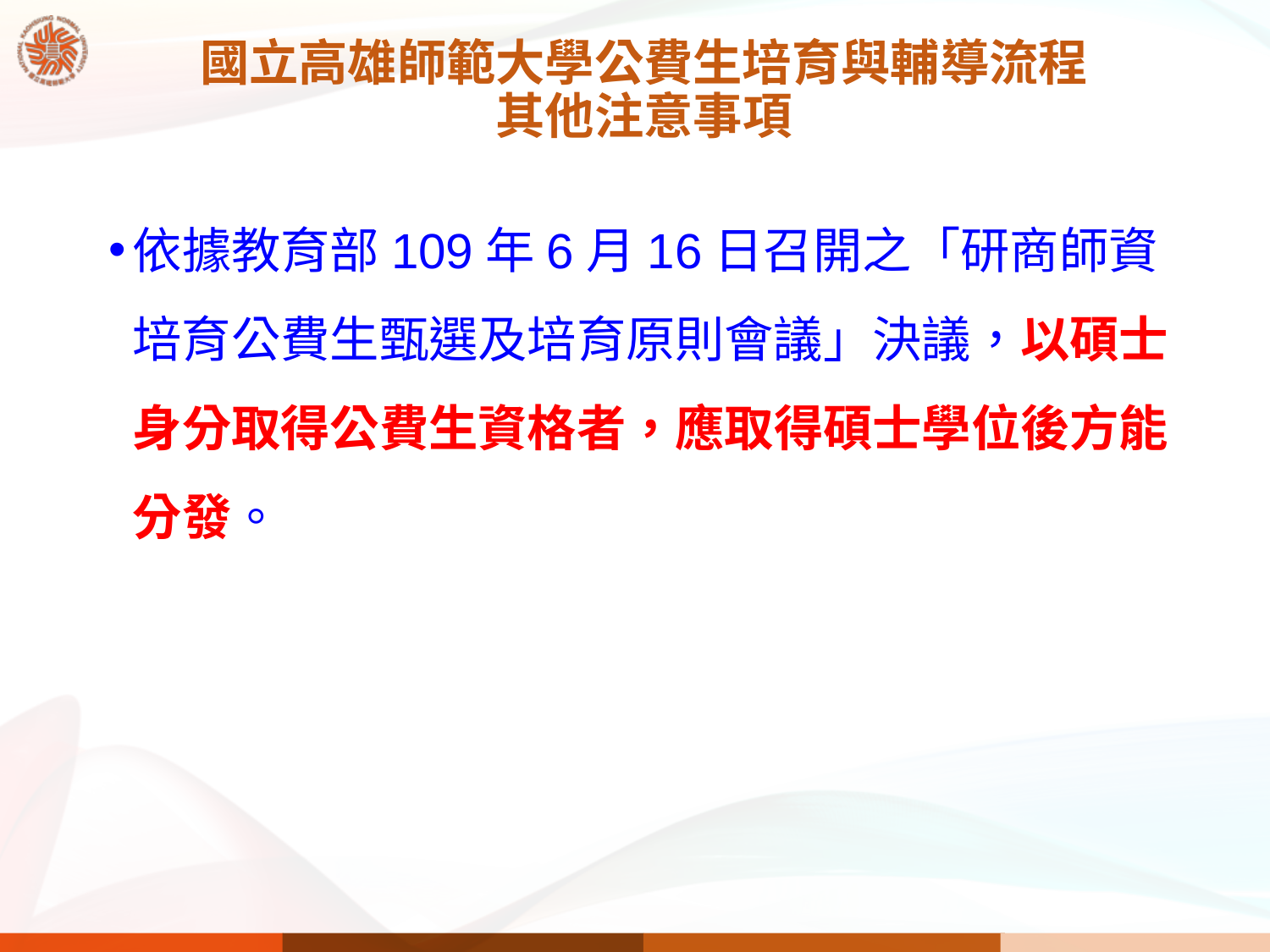

# 國立高雄師範大學公費生培育與輔導流程 其他注意事項
依據教育部109年6月16日召開之「研商師資培育公費生甄選及培育原則會議」決議，以碩士身分取得公費生資格者，應取得碩士學位後方能分發。